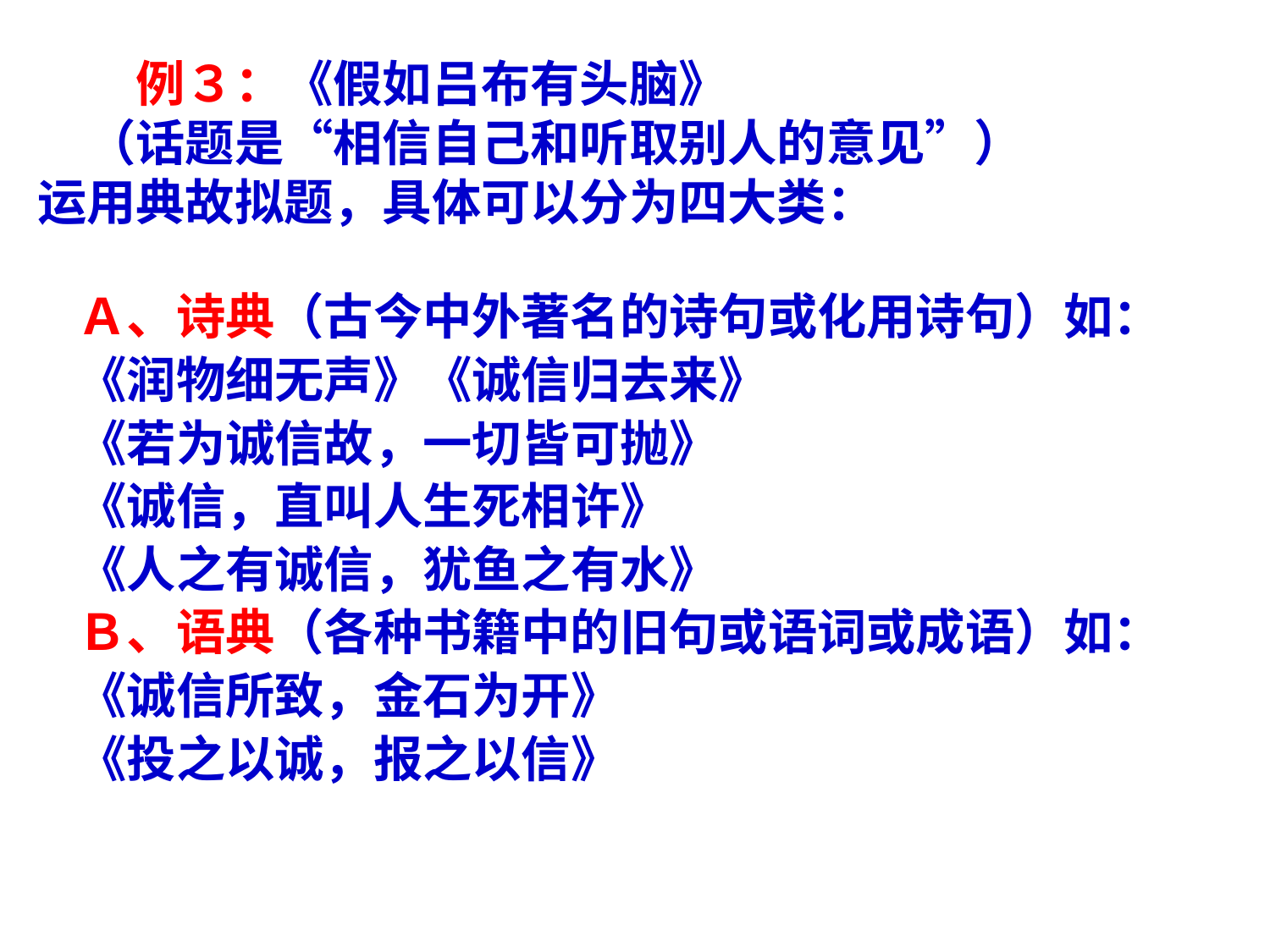

例３：《假如吕布有头脑》
　（话题是“相信自己和听取别人的意见”）
运用典故拟题，具体可以分为四大类：
Ａ、诗典（古今中外著名的诗句或化用诗句）如：
《润物细无声》《诚信归去来》
《若为诚信故，一切皆可抛》
《诚信，直叫人生死相许》
《人之有诚信，犹鱼之有水》
Ｂ、语典（各种书籍中的旧句或语词或成语）如：
《诚信所致，金石为开》
《投之以诚，报之以信》